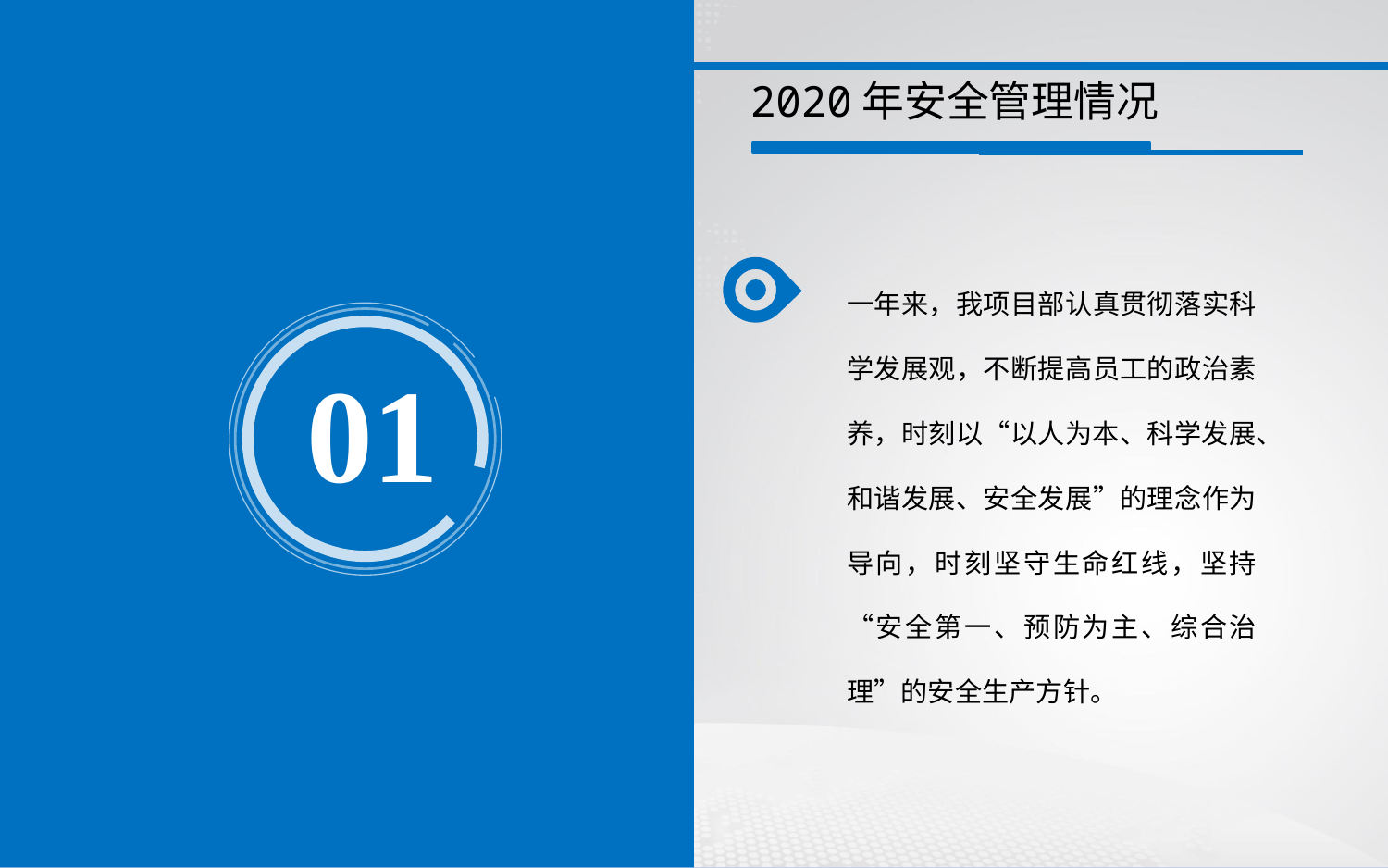

2020年安全管理情况

一年来，我项目部认真贯彻落实科学发展观，不断提高员工的政治素养，时刻以“以人为本、科学发展、和谐发展、安全发展”的理念作为导向，时刻坚守生命红线，坚持“安全第一、预防为主、综合治理”的安全生产方针。

01